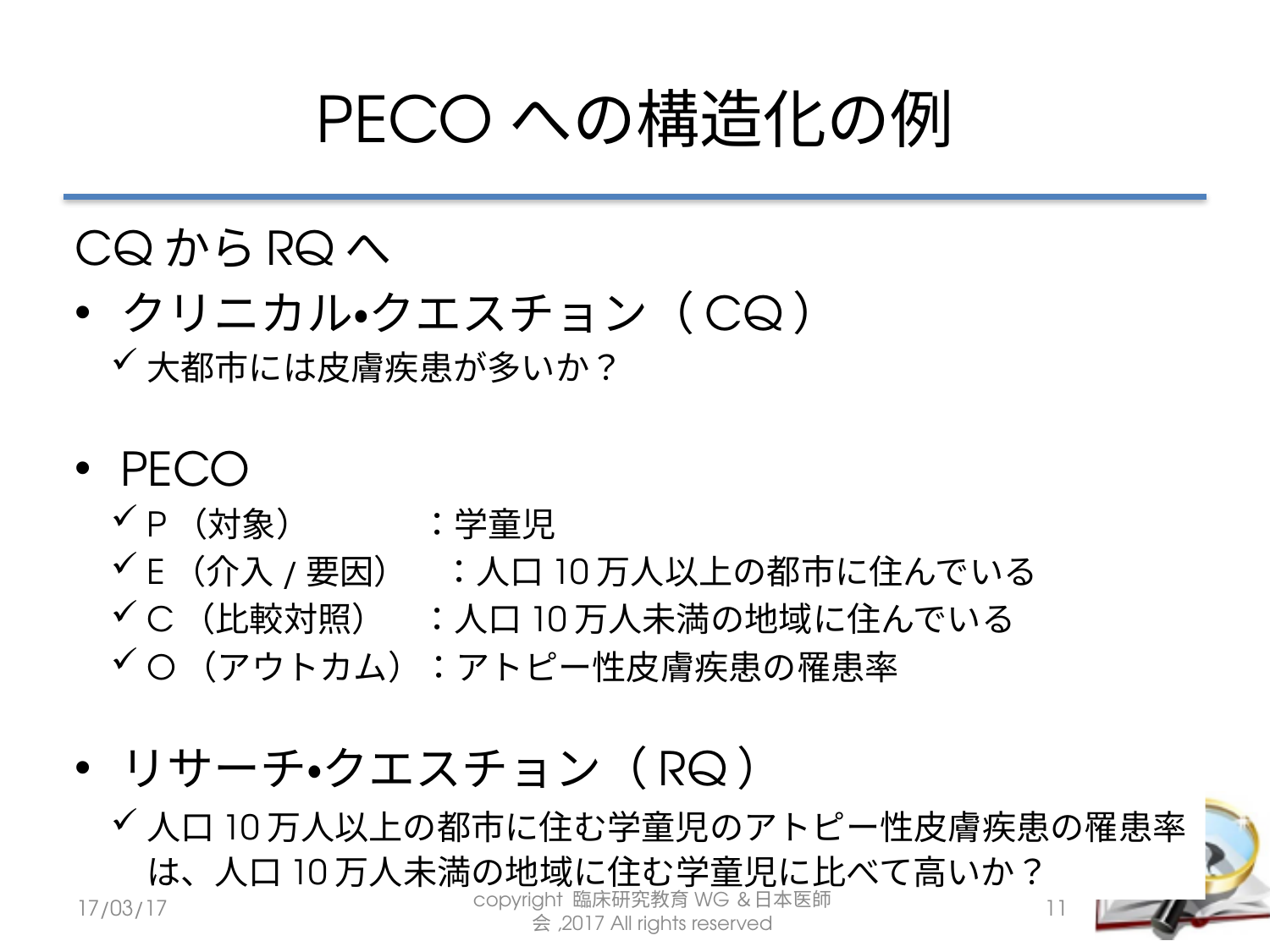

# PECOへの構造化の例
CQからRQへ
クリニカル・クエスチョン（CQ）
大都市には皮膚疾患が多いか？

PECO
P（対象）　　　 ：学童児
E（介入/要因）　：人口10万人以上の都市に住んでいる
C（比較対照）　：人口10万人未満の地域に住んでいる
O（アウトカム）：アトピー性皮膚疾患の罹患率

リサーチ・クエスチョン（RQ）
人口10万人以上の都市に住む学童児のアトピー性皮膚疾患の罹患率は、人口10万人未満の地域に住む学童児に比べて高いか？
17/03/17
copyright 臨床研究教育WG＆日本医師会,2017 All rights reserved
11